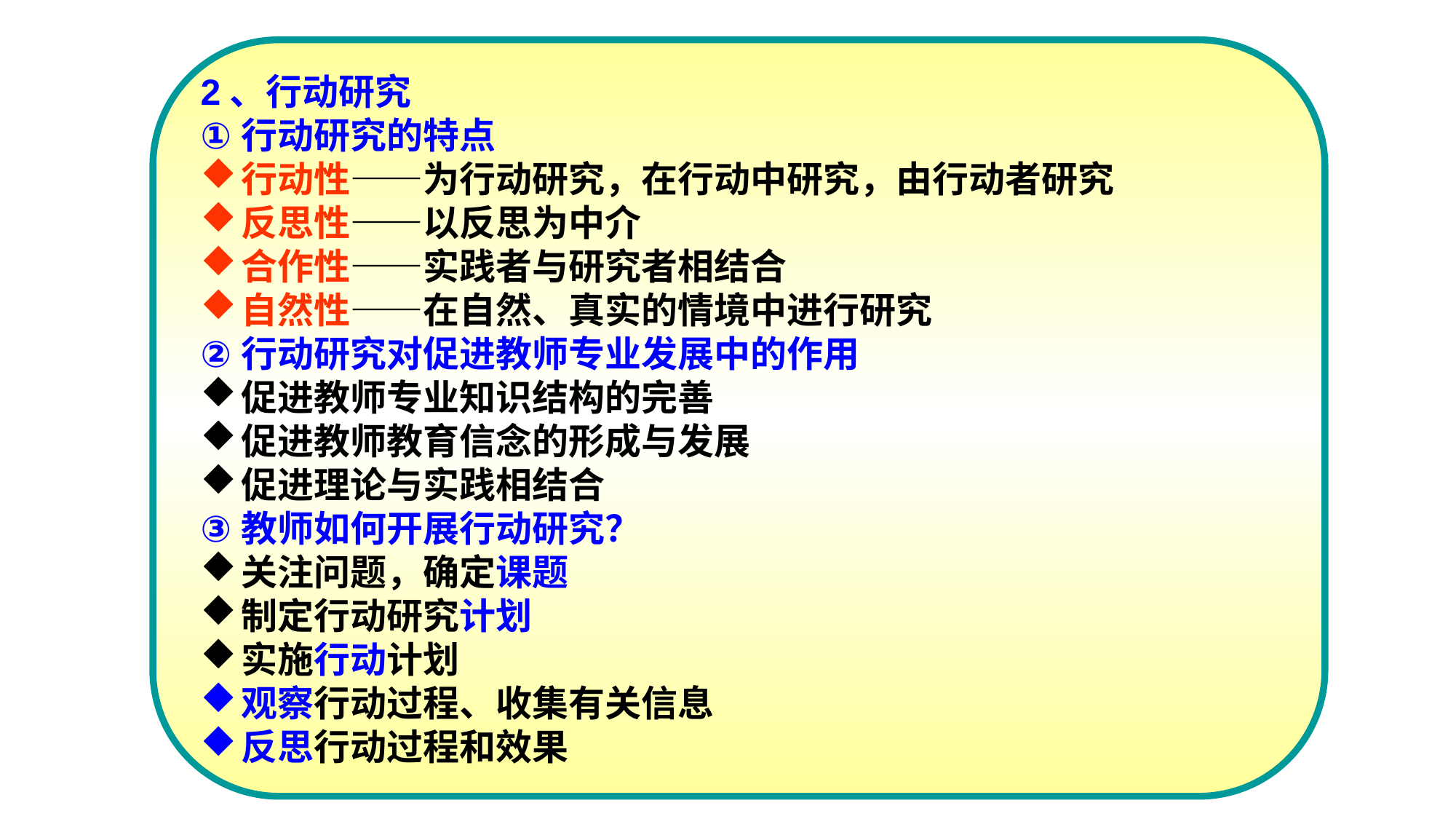

2、行动研究
行动研究的特点
行动性——为行动研究，在行动中研究，由行动者研究
反思性——以反思为中介
合作性——实践者与研究者相结合
自然性——在自然、真实的情境中进行研究
行动研究对促进教师专业发展中的作用
促进教师专业知识结构的完善
促进教师教育信念的形成与发展
促进理论与实践相结合
教师如何开展行动研究？
关注问题，确定课题
制定行动研究计划
实施行动计划
观察行动过程、收集有关信息
反思行动过程和效果